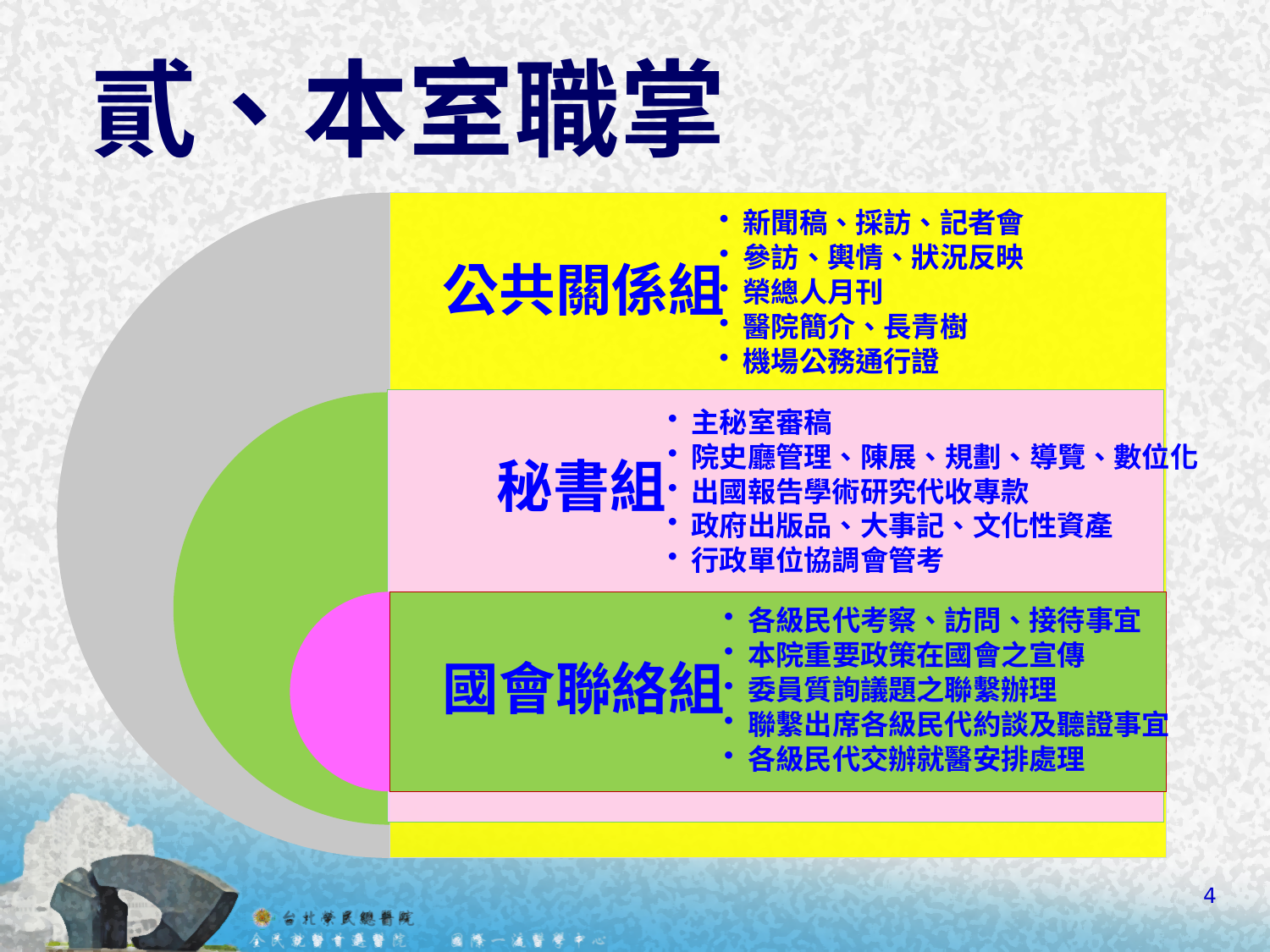

# 貳、本室職掌
公共關係組
秘書組
國會聯絡組
新聞稿、採訪、記者會
參訪、輿情、狀況反映
榮總人月刊
醫院簡介、長青樹
機場公務通行證
主秘室審稿
院史廳管理、陳展、規劃、導覽、數位化
出國報告學術研究代收專款
政府出版品、大事記、文化性資產
行政單位協調會管考
各級民代考察、訪問、接待事宜
本院重要政策在國會之宣傳
委員質詢議題之聯繫辦理
聯繫出席各級民代約談及聽證事宜
各級民代交辦就醫安排處理

4